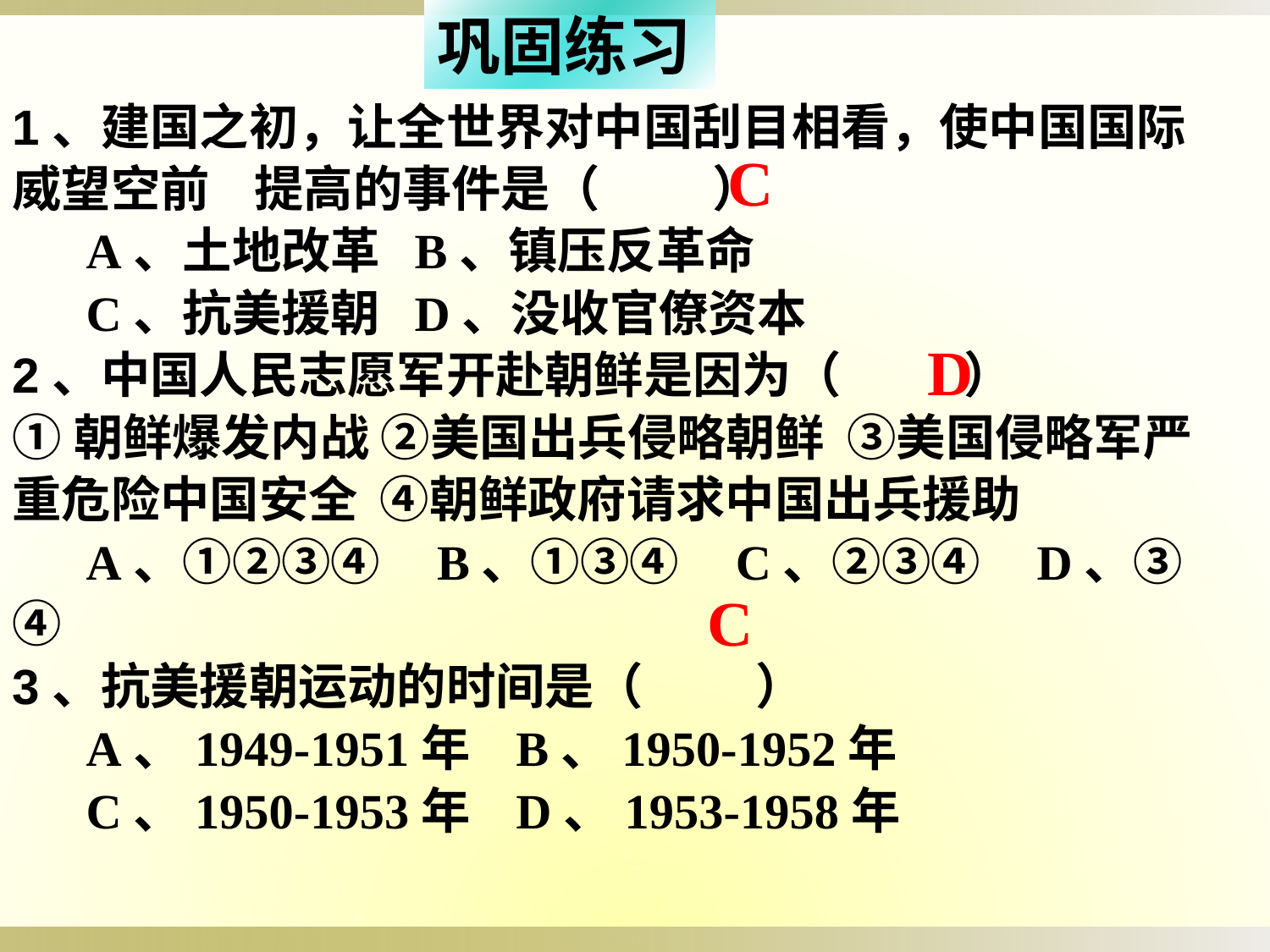

巩固练习
1、建国之初，让全世界对中国刮目相看，使中国国际威望空前    提高的事件是（          ）
      A、土地改革  B、镇压反革命
      C、抗美援朝  D、没收官僚资本
2、中国人民志愿军开赴朝鲜是因为（           ）
①朝鲜爆发内战 ②美国出兵侵略朝鲜  ③美国侵略军严重危险中国安全  ④朝鲜政府请求中国出兵援助
      A、①②③④    B、①③④    C、②③④    D、③④
3、抗美援朝运动的时间是（          ）
      A、1949-1951年   B、1950-1952年
      C、1950-1953年   D、1953-1958年
C
D
C